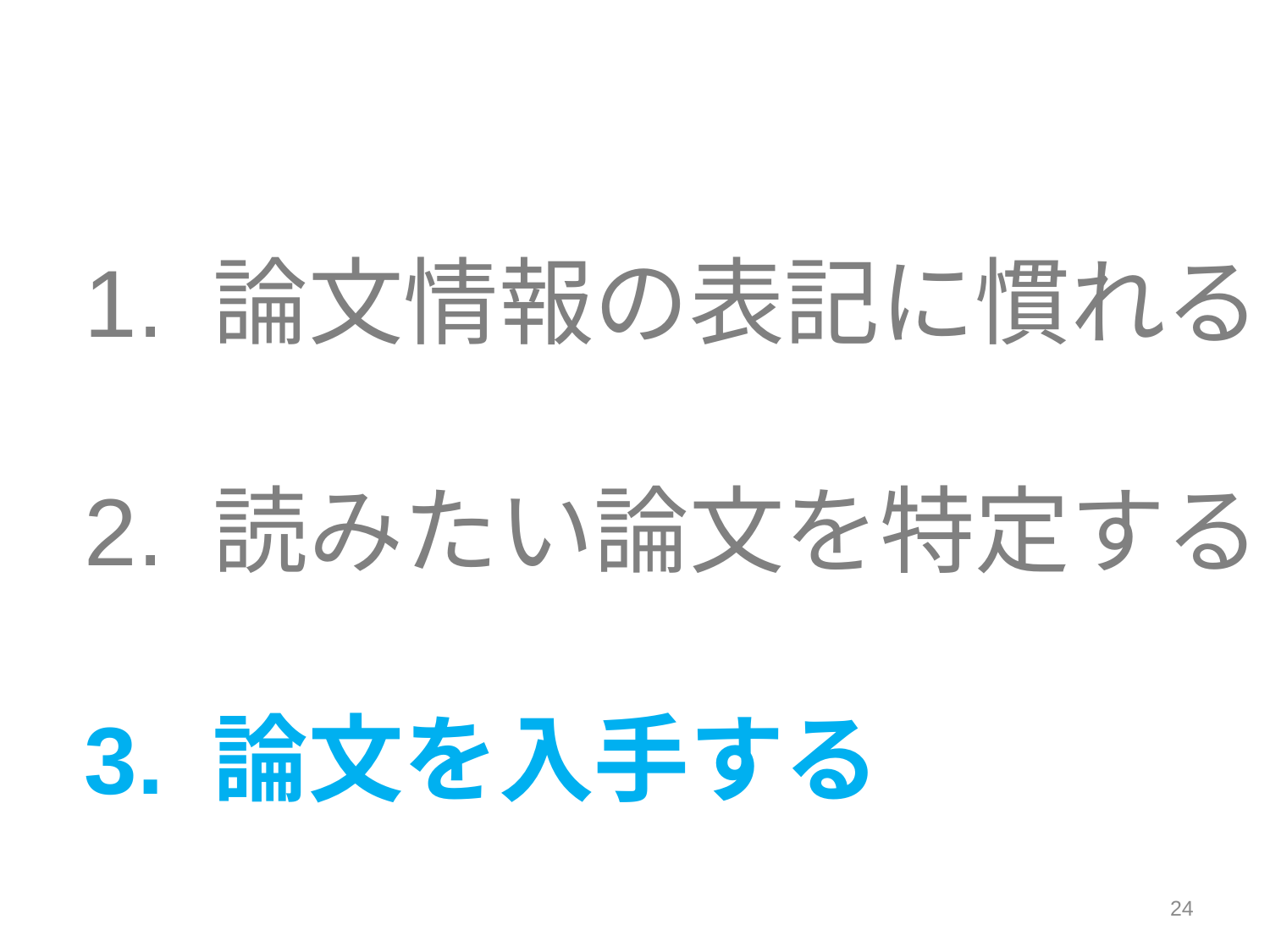

1. 論文情報の表記に慣れる

2. 読みたい論文を特定する

3. 論文を入手する
24